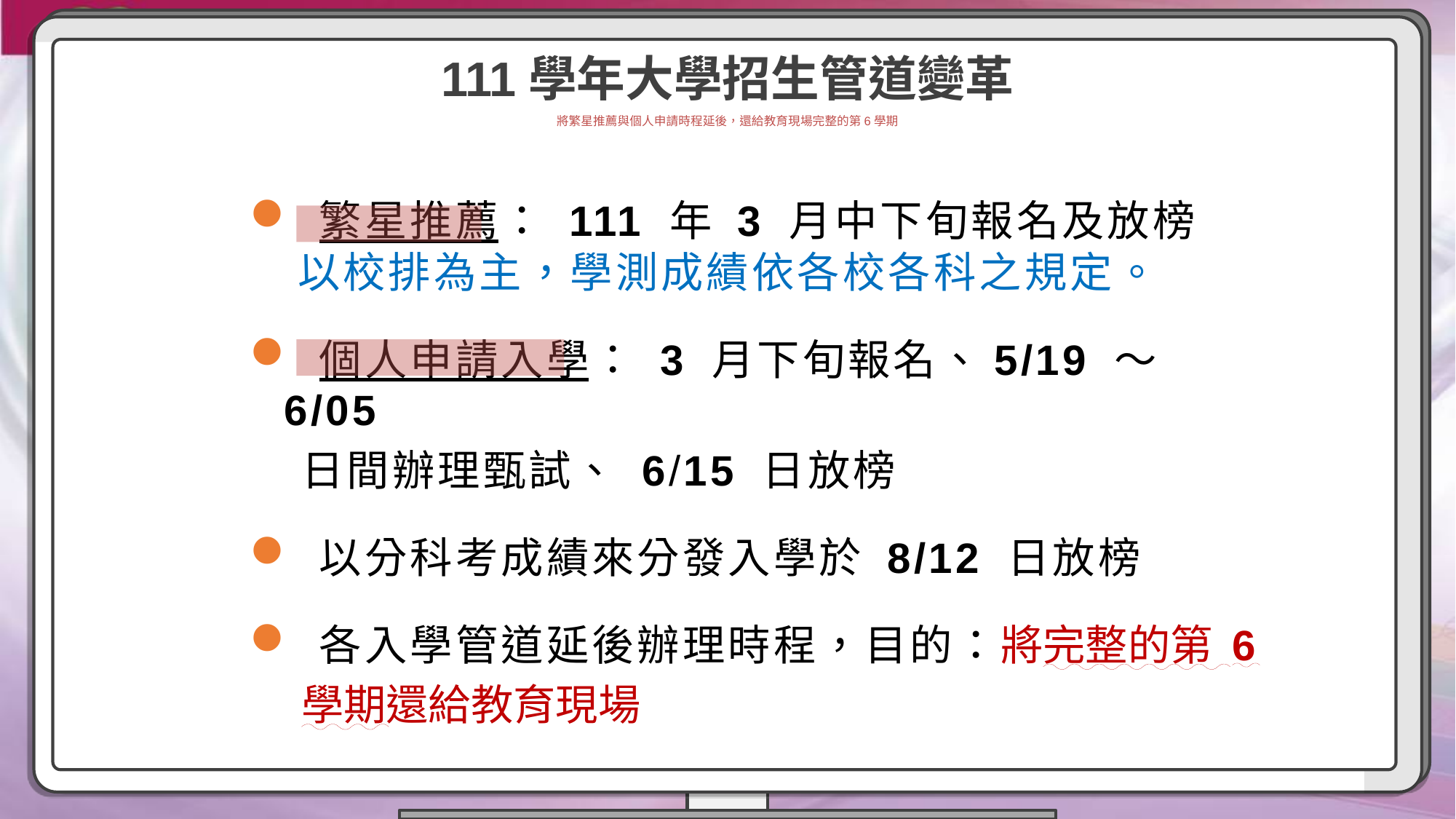

111學年大學招生管道變革
將繁星推薦與個人申請時程延後，還給教育現場完整的第6學期
 繁星推薦： 111 年 3 月中下旬報名及放榜
   以校排為主，學測成績依各校各科之規定。
 個人申請入學： 3 月下旬報名、5/19 ～ 6/05
日間辦理甄試、 6/15 日放榜
 以分科考成績來分發入學於 8/12 日放榜
 各入學管道延後辦理時程，目的：將完整的第 6
學期還給教育現場